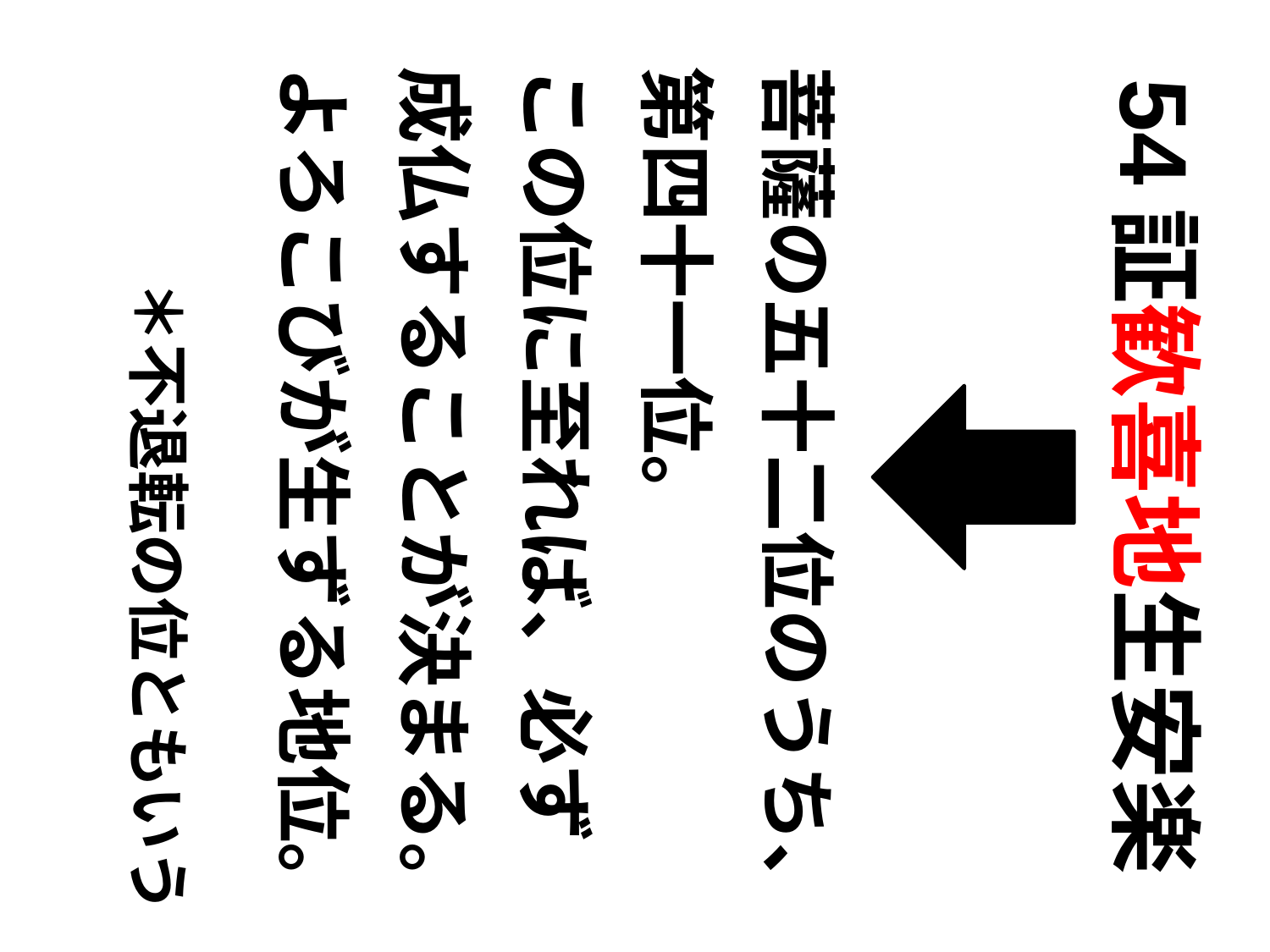

菩薩の五十二位のうち、
　第四十一位。
　この位に至れば、必ず
　成仏することが決まる。
　よろこびが生ずる地位。

　＊不退転の位ともいう
54証歓喜地生安楽